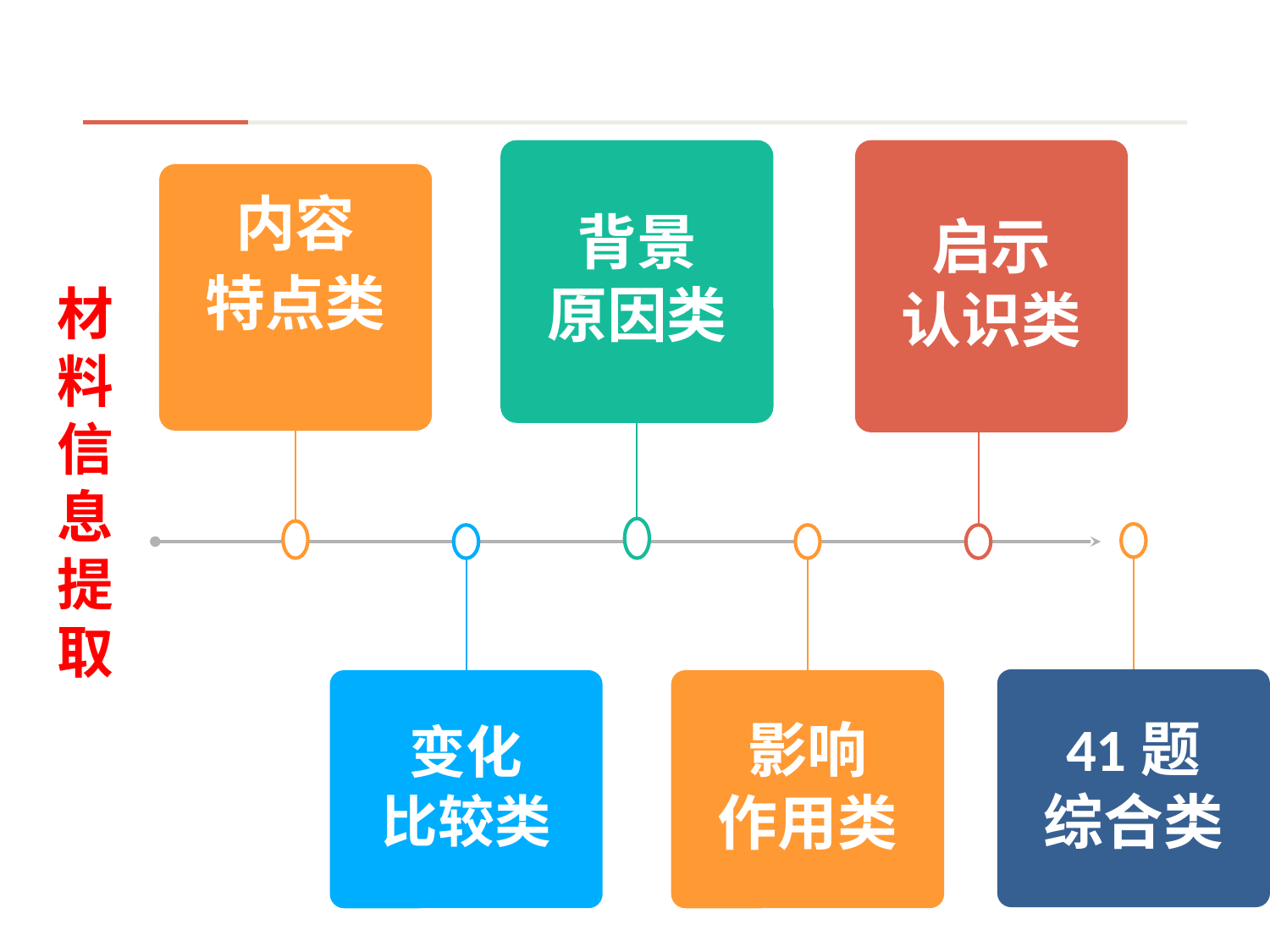

背景
原因类

启示
认识类

内容
特点类

材料信息提取

41题
综合类

变化
比较类

影响
作用类